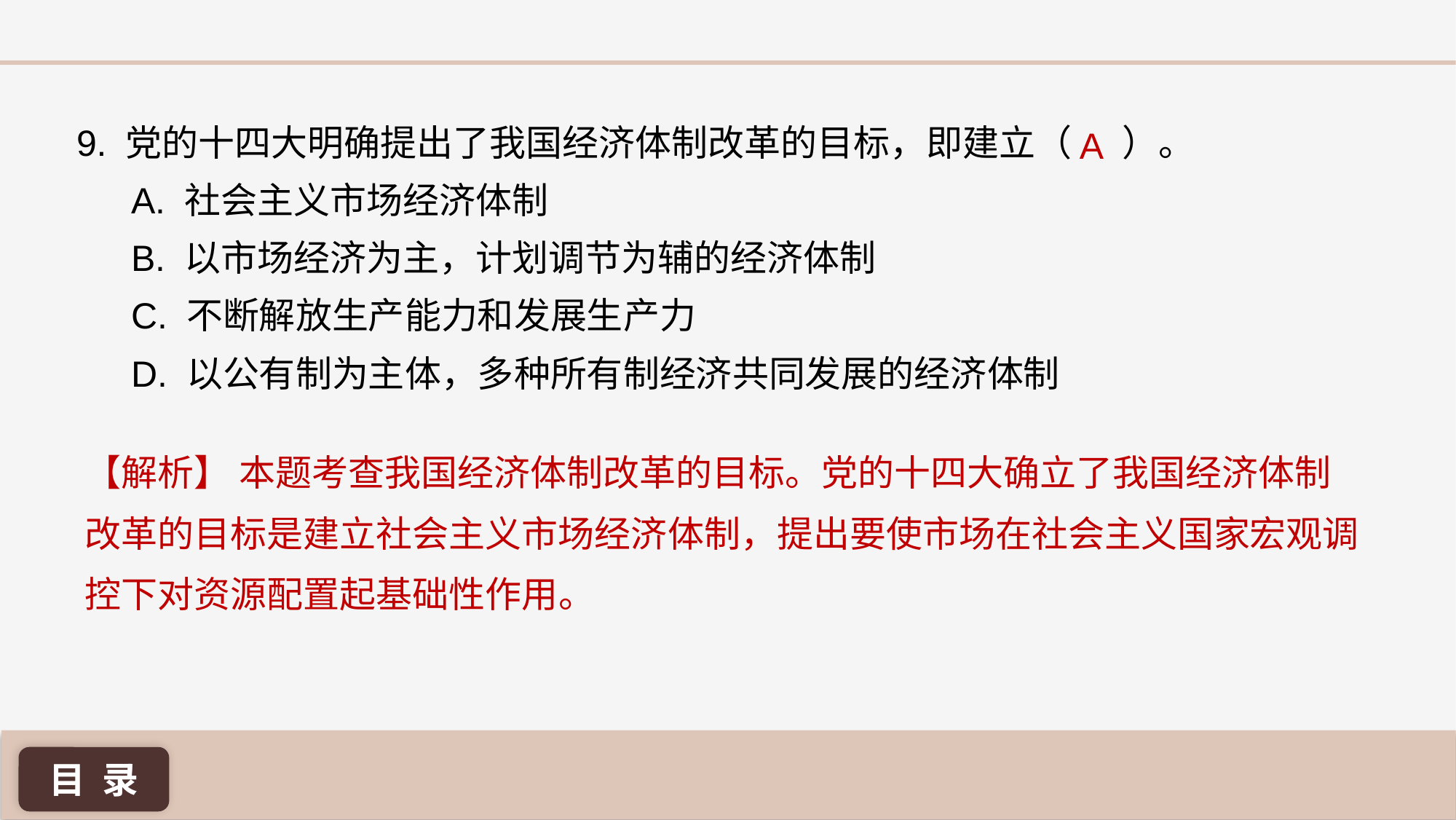

A
9. 党的十四大明确提出了我国经济体制改革的目标，即建立（	 ）。
A. 社会主义市场经济体制
B. 以市场经济为主，计划调节为辅的经济体制
C. 不断解放生产能力和发展生产力
D. 以公有制为主体，多种所有制经济共同发展的经济体制
【解析】 本题考查我国经济体制改革的目标。党的十四大确立了我国经济体制改革的目标是建立社会主义市场经济体制，提出要使市场在社会主义国家宏观调控下对资源配置起基础性作用。